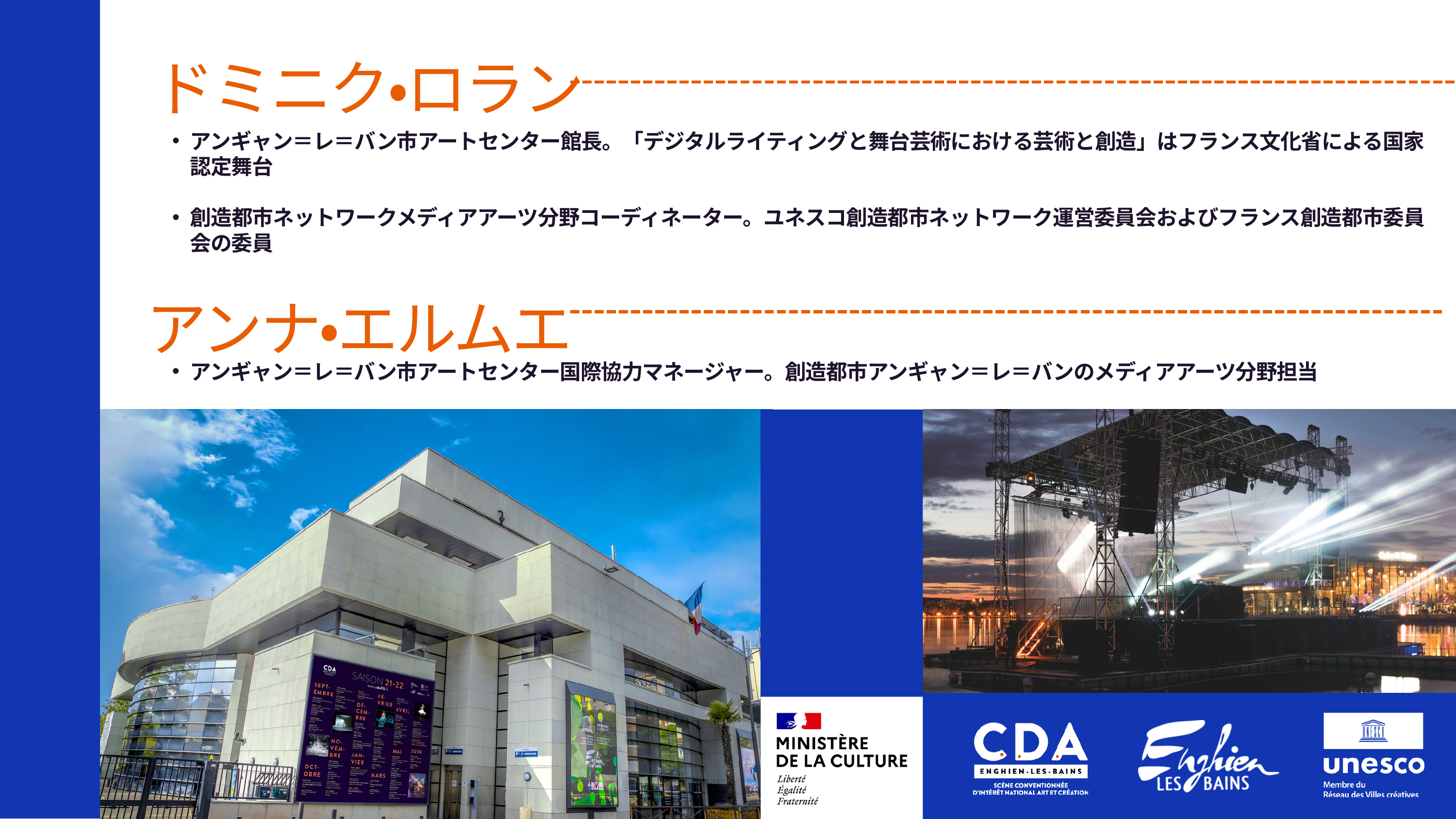

ドミニク・ロラン

アンギャン＝レ＝バン市アートセンター館長。「デジタルライティングと舞台芸術における芸術と創造」はフランス文化省による国家認定舞台

創造都市ネットワークメディアアーツ分野コーディネーター。ユネスコ創造都市ネットワーク運営委員会およびフランス創造都市委員会の委員
アンナ・エルムエ

アンギャン＝レ＝バン市アートセンター国際協力マネージャー。創造都市アンギャン＝レ＝バンのメディアアーツ分野担当